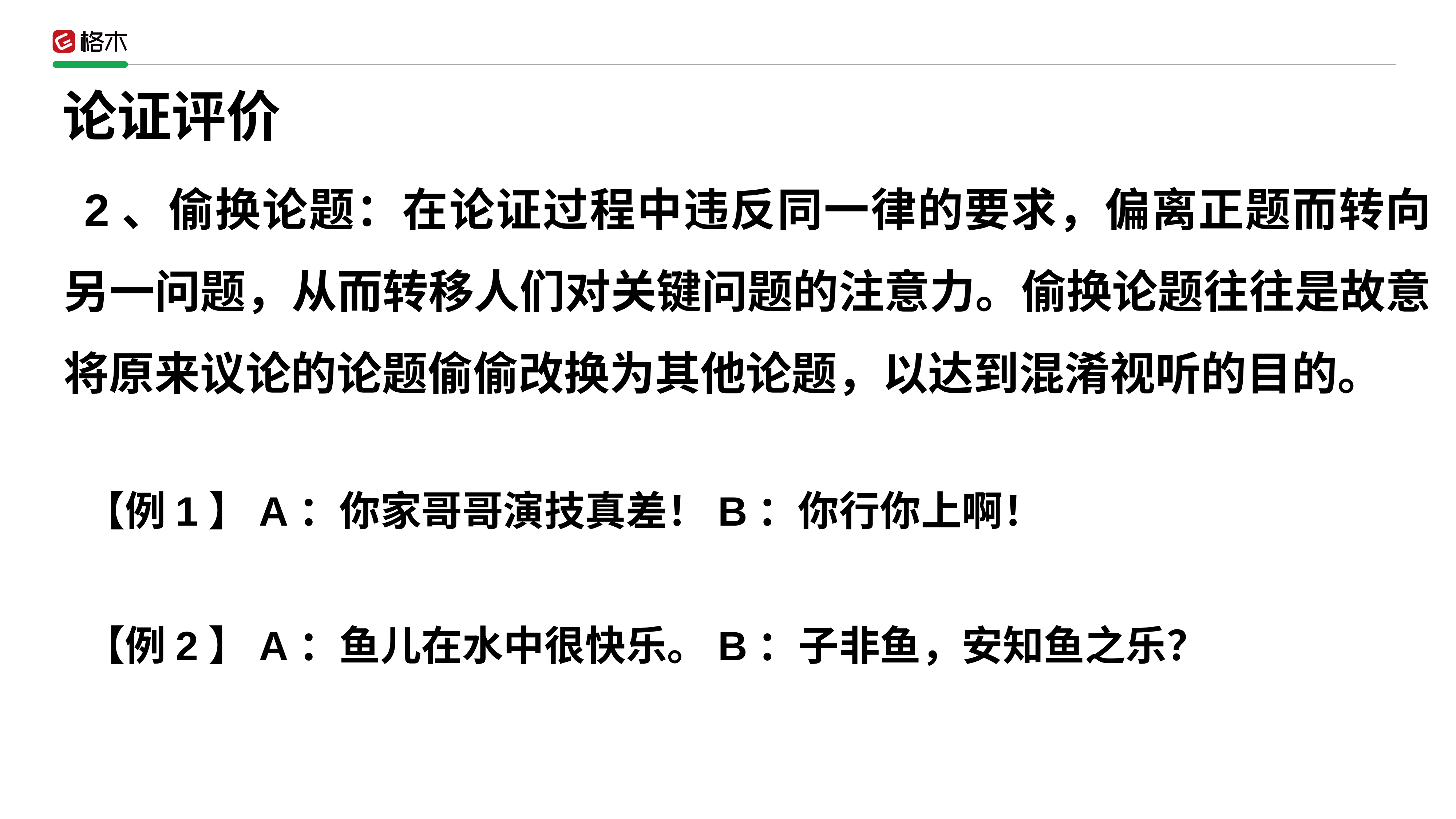

论证评价
2、偷换论题：在论证过程中违反同一律的要求，偏离正题而转向另一问题，从而转移人们对关键问题的注意力。偷换论题往往是故意将原来议论的论题偷偷改换为其他论题，以达到混淆视听的目的。

【例1】A：你家哥哥演技真差！B：你行你上啊！

【例2】A：鱼儿在水中很快乐。B：子非鱼，安知鱼之乐？